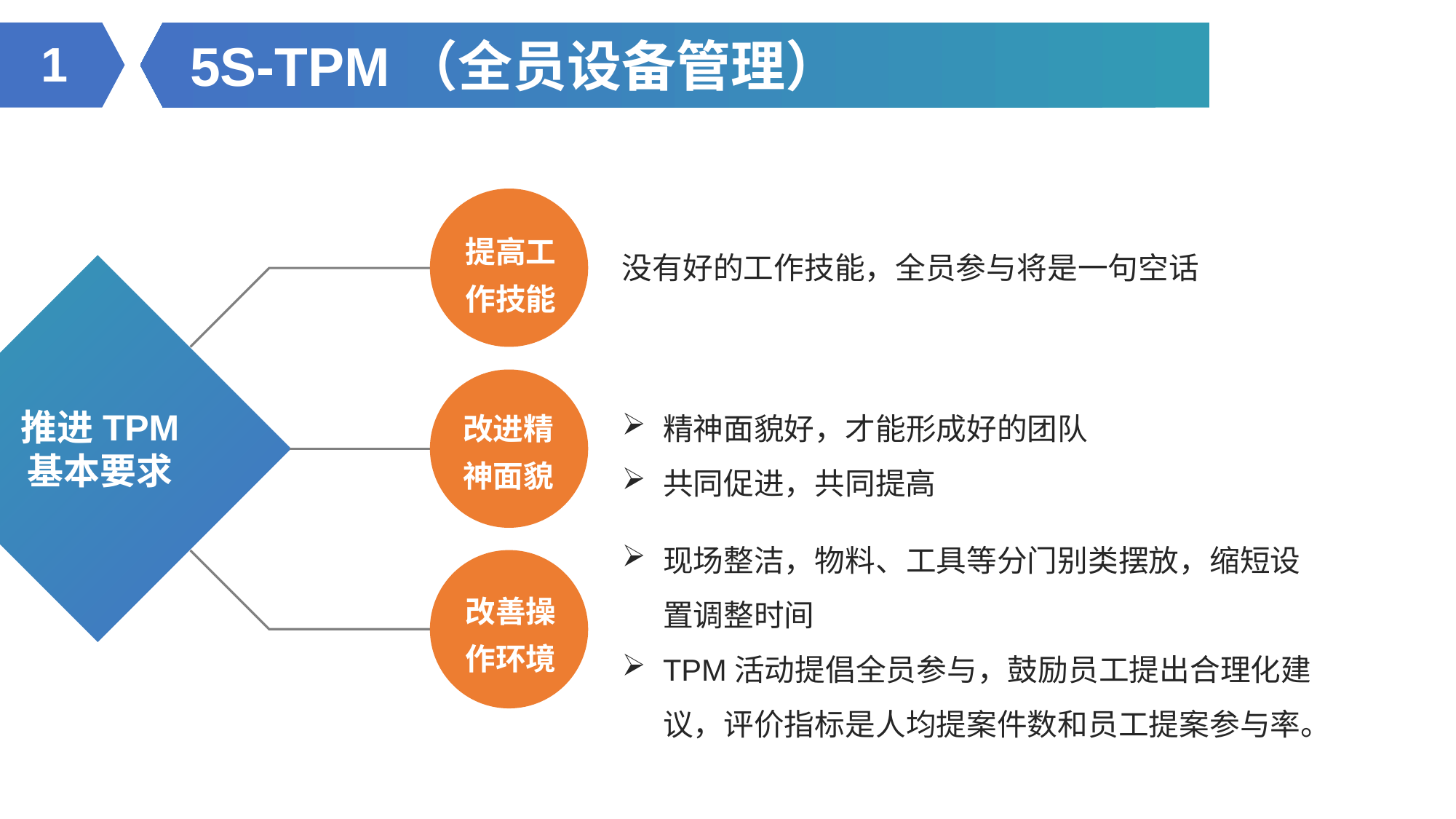

5S-TPM（全员设备管理）
1

提高工作技能
没有好的工作技能，全员参与将是一句空话

精神面貌好，才能形成好的团队
共同促进，共同提高
改进精神面貌
推进TPM
基本要求
现场整洁，物料、工具等分门别类摆放，缩短设置调整时间
TPM活动提倡全员参与，鼓励员工提出合理化建议，评价指标是人均提案件数和员工提案参与率。

改善操作环境